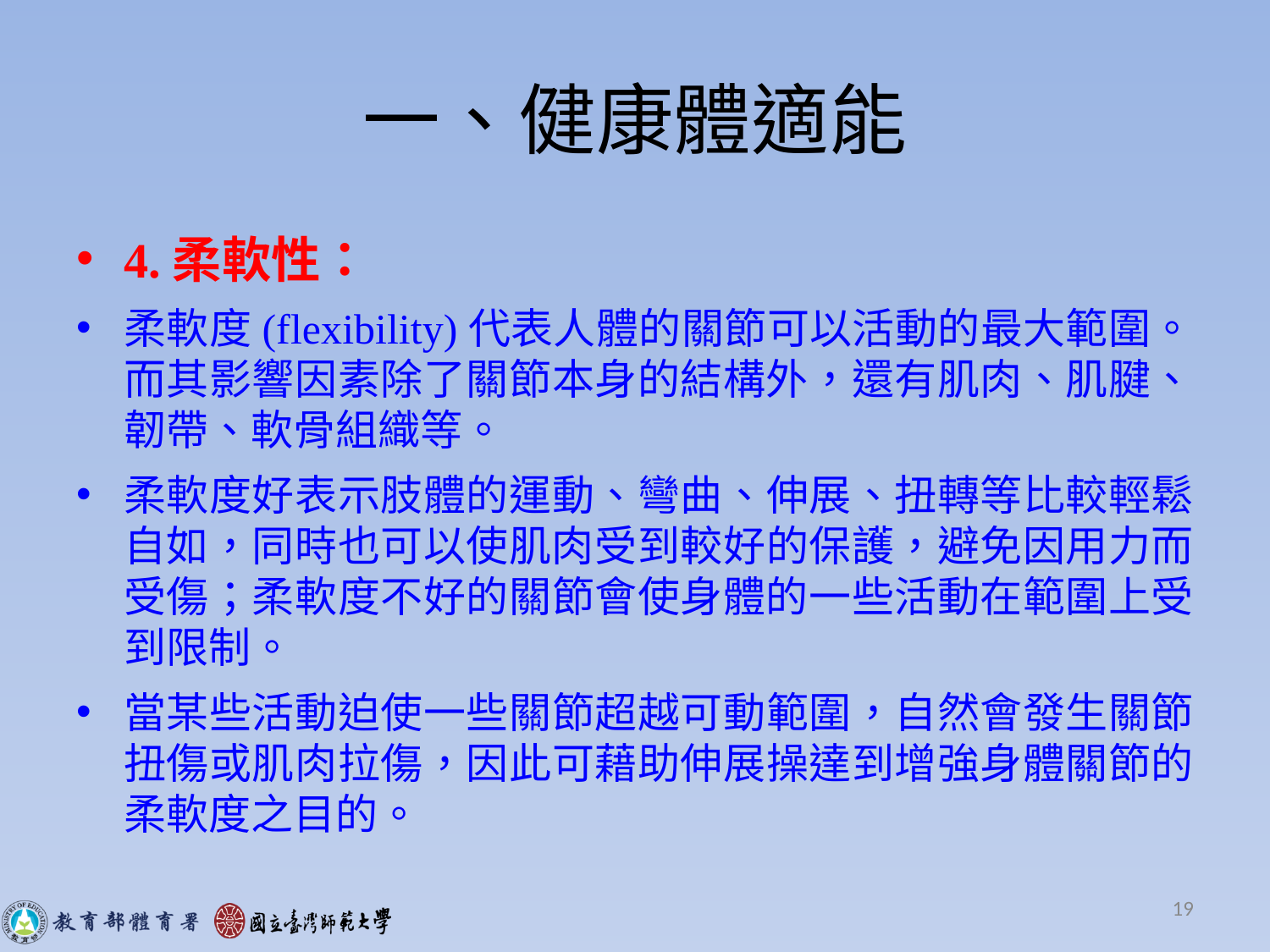

# 一、健康體適能
4.柔軟性：
柔軟度(flexibility)代表人體的關節可以活動的最大範圍。而其影響因素除了關節本身的結構外，還有肌肉、肌腱、韌帶、軟骨組織等。
柔軟度好表示肢體的運動、彎曲、伸展、扭轉等比較輕鬆自如，同時也可以使肌肉受到較好的保護，避免因用力而受傷；柔軟度不好的關節會使身體的一些活動在範圍上受到限制。
當某些活動迫使一些關節超越可動範圍，自然會發生關節扭傷或肌肉拉傷，因此可藉助伸展操達到增強身體關節的柔軟度之目的。
19